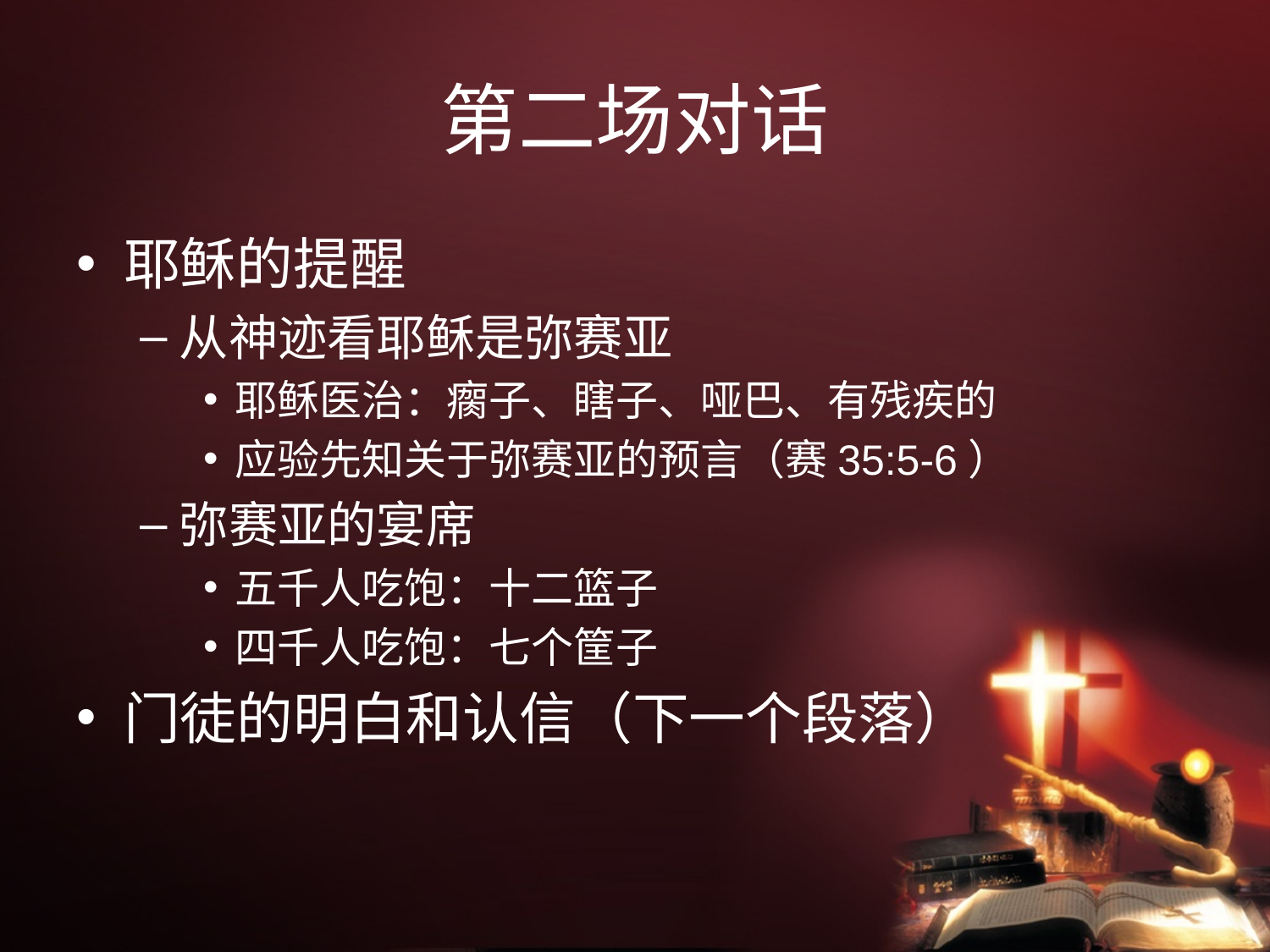

# 第二场对话
耶稣的提醒
从神迹看耶稣是弥赛亚
耶稣医治：瘸子、瞎子、哑巴、有残疾的
应验先知关于弥赛亚的预言（赛35:5-6）
弥赛亚的宴席
五千人吃饱：十二篮子
四千人吃饱：七个筐子
门徒的明白和认信（下一个段落）